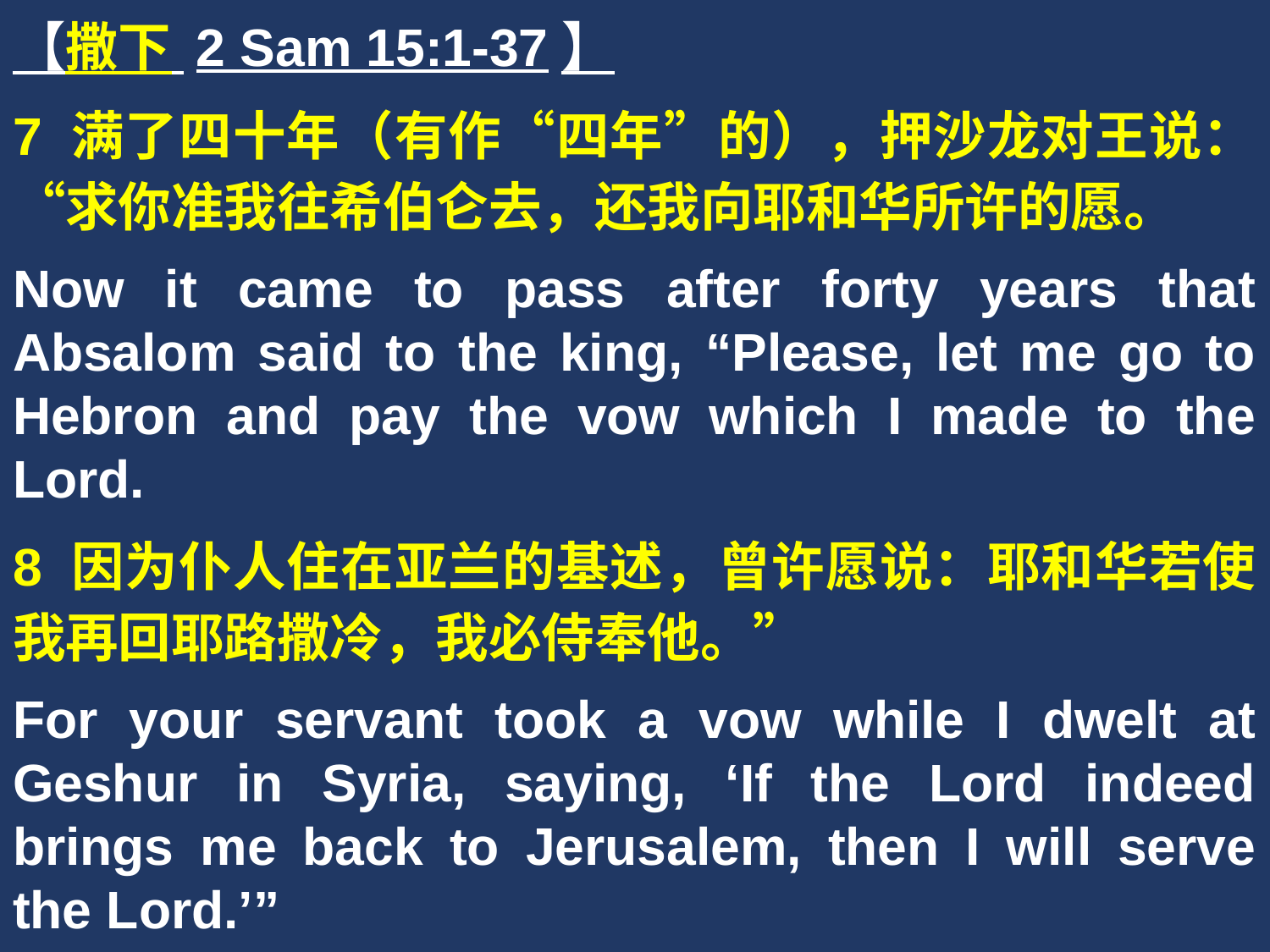

【撒下 2 Sam 15:1-37】
7 满了四十年（有作“四年”的），押沙龙对王说：“求你准我往希伯仑去，还我向耶和华所许的愿。
Now it came to pass after forty years that Absalom said to the king, “Please, let me go to Hebron and pay the vow which I made to the Lord.
8 因为仆人住在亚兰的基述，曾许愿说：耶和华若使我再回耶路撒冷，我必侍奉他。”
For your servant took a vow while I dwelt at Geshur in Syria, saying, ‘If the Lord indeed brings me back to Jerusalem, then I will serve the Lord.’”